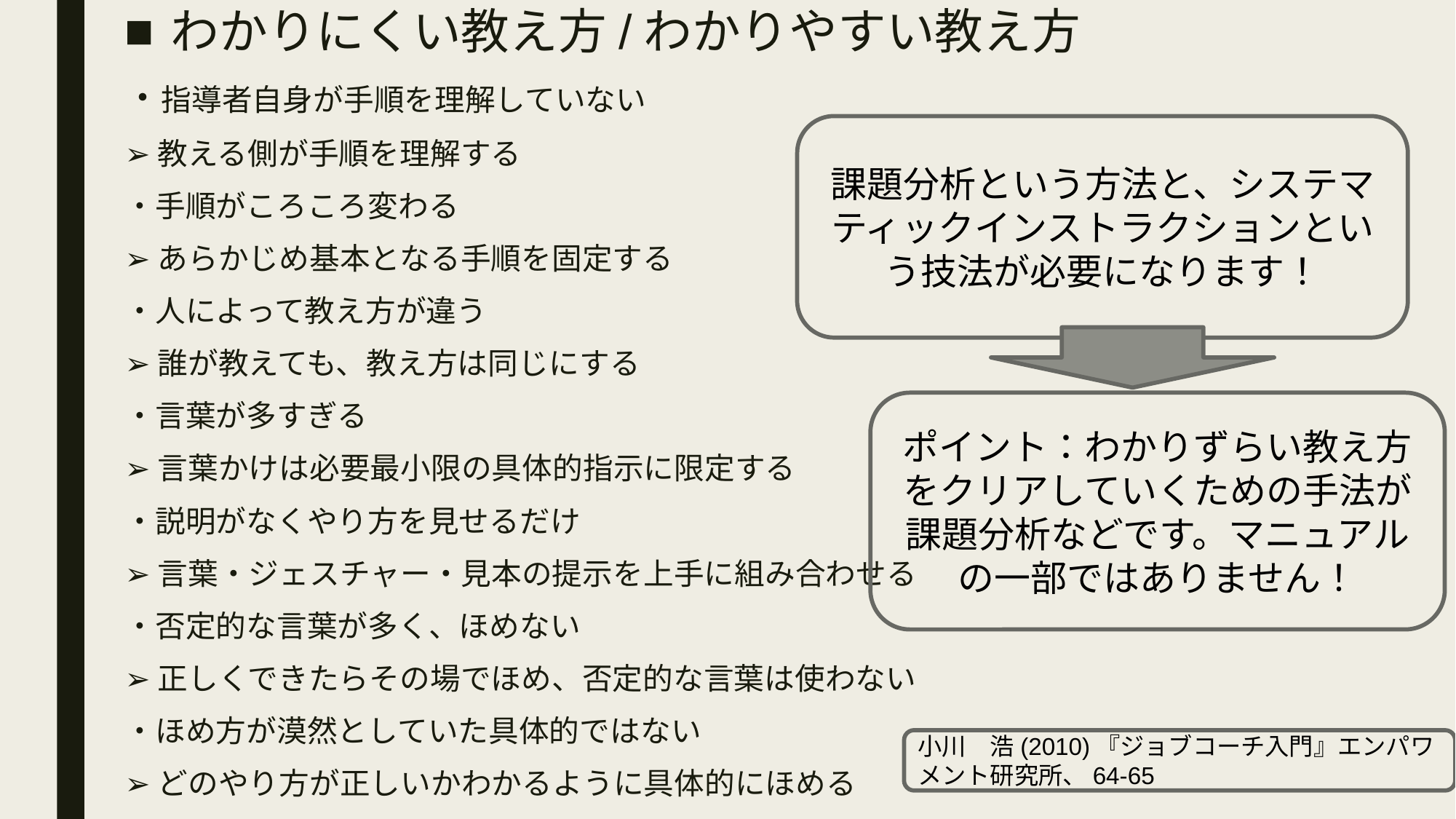

わかりにくい教え方/わかりやすい教え方
・指導者自身が手順を理解していない
➢教える側が手順を理解する
・手順がころころ変わる
➢あらかじめ基本となる手順を固定する
・人によって教え方が違う
➢誰が教えても、教え方は同じにする
・言葉が多すぎる
➢言葉かけは必要最小限の具体的指示に限定する
・説明がなくやり方を見せるだけ
➢言葉・ジェスチャー・見本の提示を上手に組み合わせる
・否定的な言葉が多く、ほめない
➢正しくできたらその場でほめ、否定的な言葉は使わない
・ほめ方が漠然としていた具体的ではない
➢どのやり方が正しいかわかるように具体的にほめる

課題分析という方法と、システマティックインストラクションという技法が必要になります！

ポイント：わかりずらい教え方をクリアしていくための手法が課題分析などです。マニュアルの一部ではありません！
小川　浩(2010)『ジョブコーチ入門』エンパワメント研究所、64-65